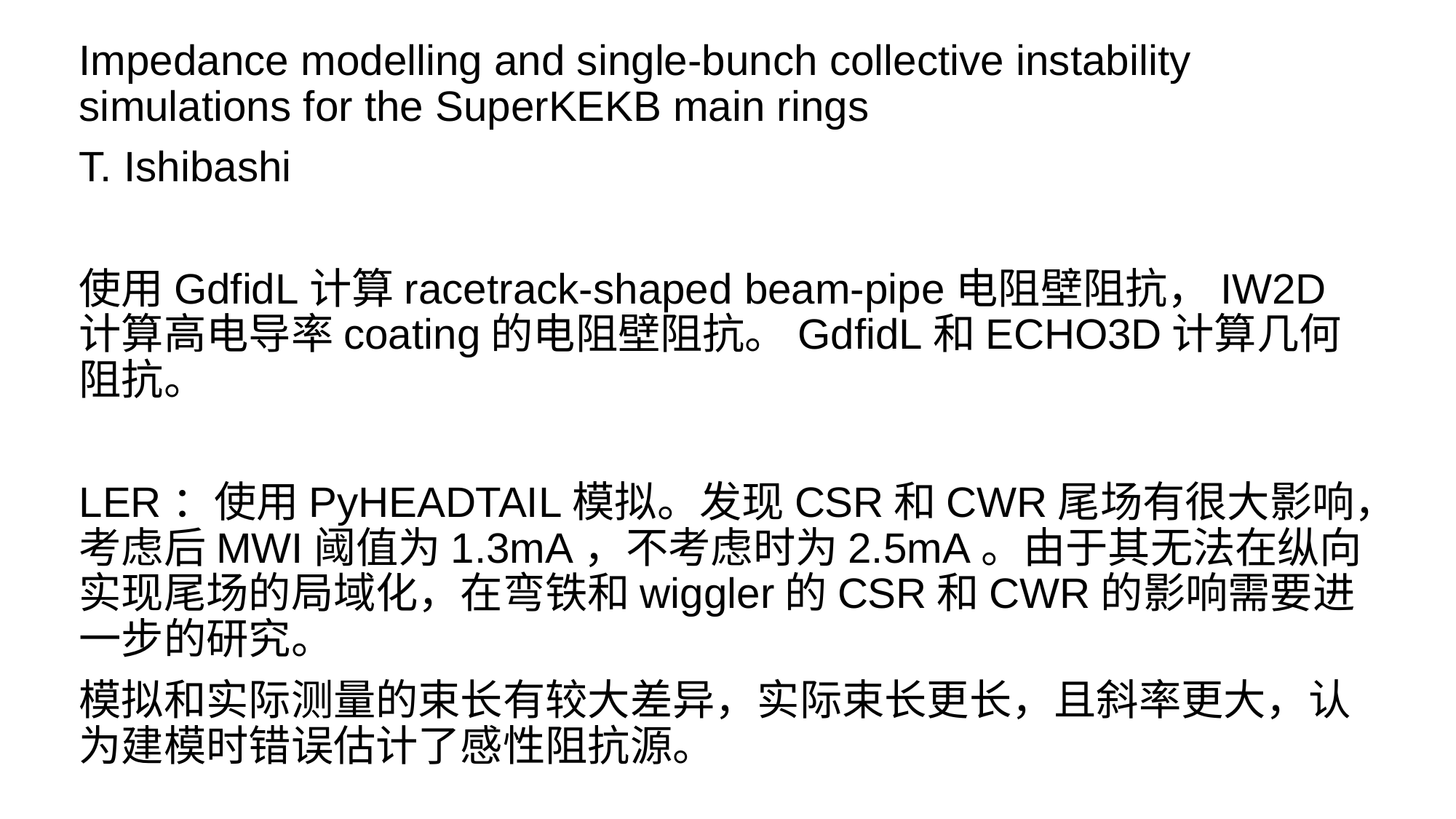

Impedance modelling and single-bunch collective instability simulations for the SuperKEKB main rings
T. Ishibashi

使用GdfidL计算racetrack-shaped beam-pipe电阻壁阻抗，IW2D计算高电导率coating的电阻壁阻抗。GdfidL和ECHO3D计算几何阻抗。

LER：使用PyHEADTAIL模拟。发现CSR和CWR尾场有很大影响，考虑后MWI阈值为1.3mA，不考虑时为2.5mA。由于其无法在纵向实现尾场的局域化，在弯铁和wiggler的CSR和CWR的影响需要进一步的研究。
模拟和实际测量的束长有较大差异，实际束长更长，且斜率更大，认为建模时错误估计了感性阻抗源。